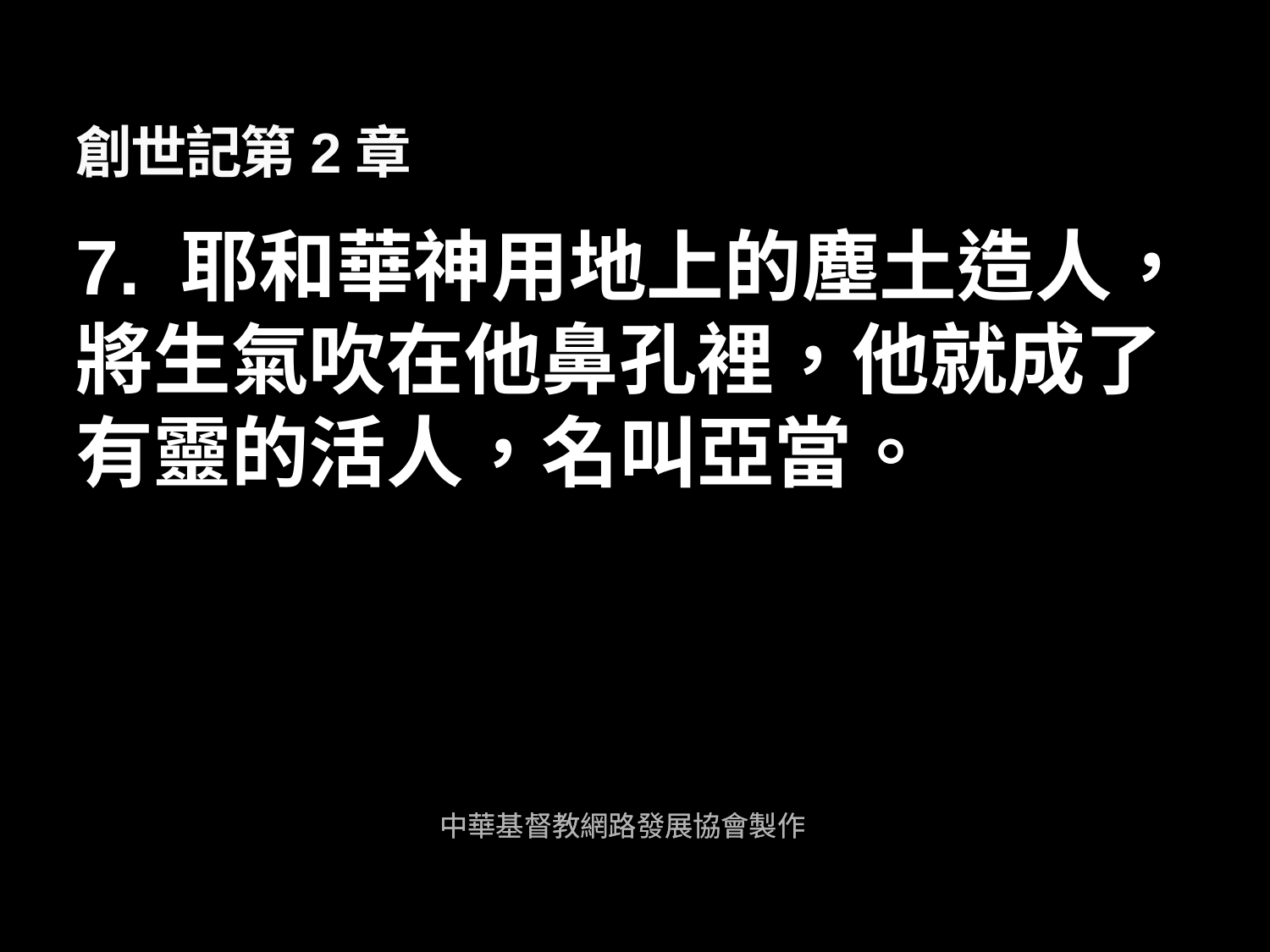

# 創世記第2章
7. 耶和華神用地上的塵土造人，將生氣吹在他鼻孔裡，他就成了有靈的活人，名叫亞當。